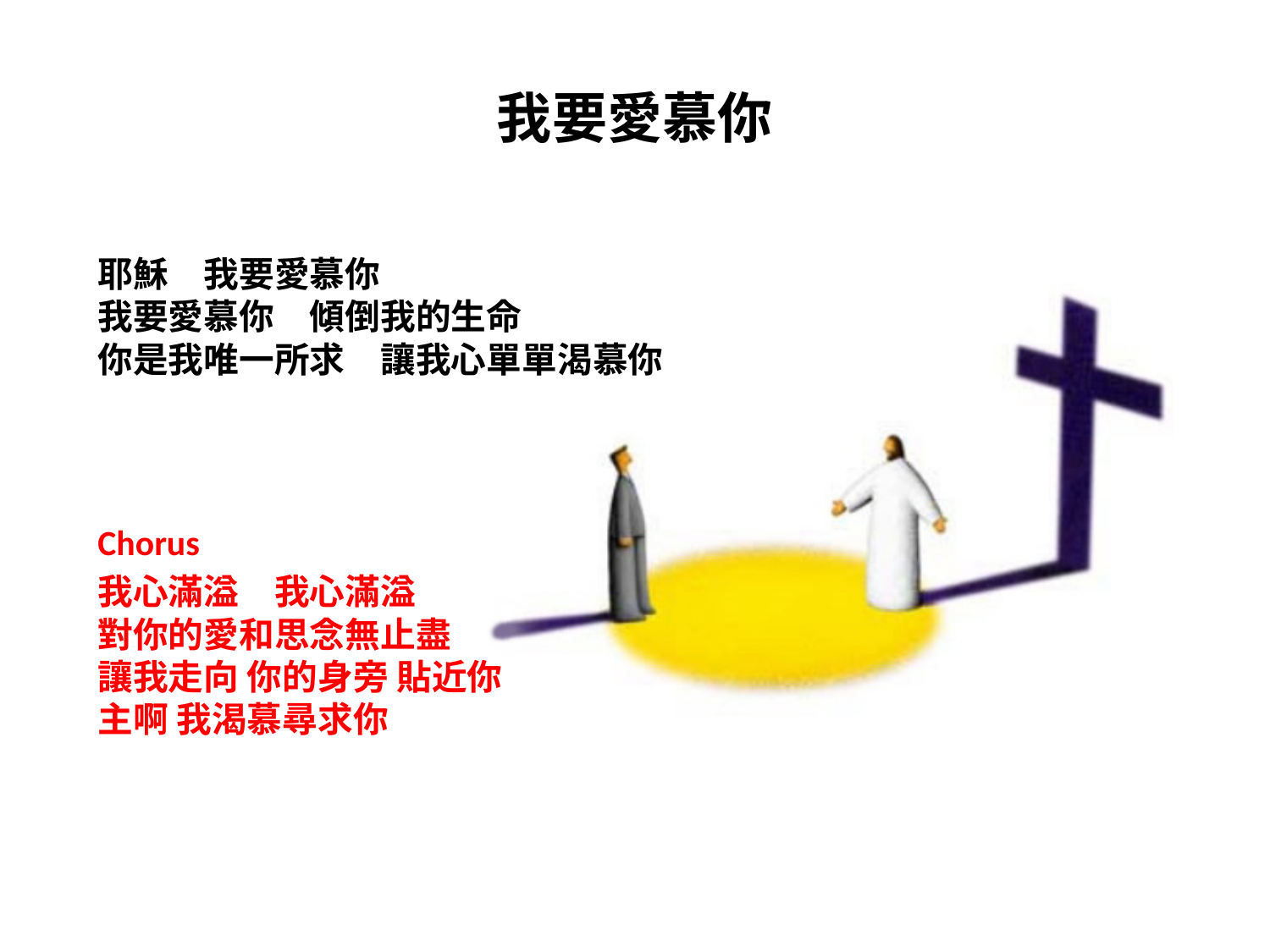

# 我要愛慕你
耶穌　我要愛慕你　
我要愛慕你　傾倒我的生命
你是我唯一所求　讓我心單單渴慕你

Chorus
我心滿溢　我心滿溢　
對你的愛和思念無止盡
讓我走向 你的身旁 貼近你　
主啊 我渴慕尋求你